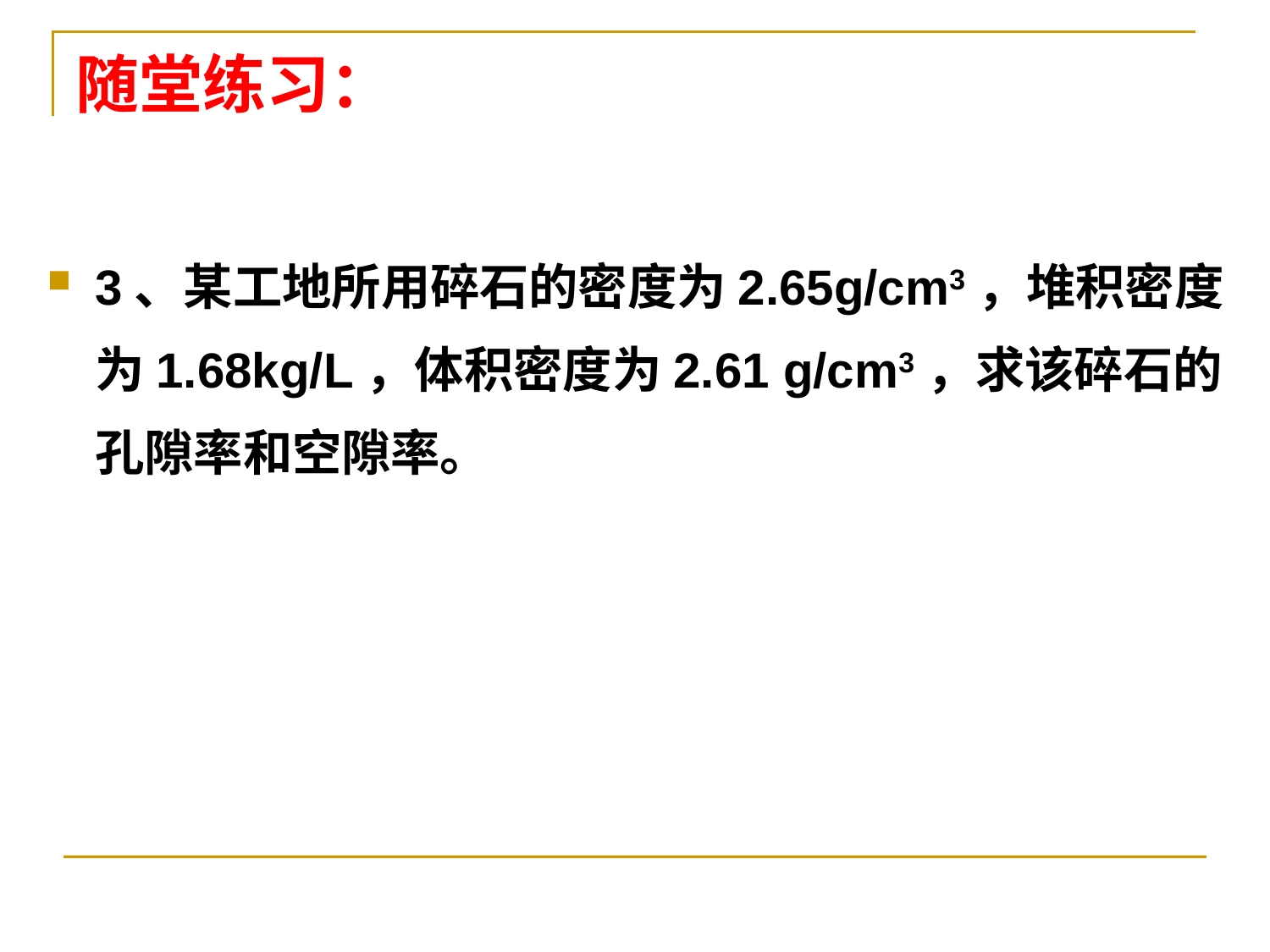

# 随堂练习：

3、某工地所用碎石的密度为2.65g/cm3，堆积密度为1.68kg/L，体积密度为2.61 g/cm3，求该碎石的孔隙率和空隙率。